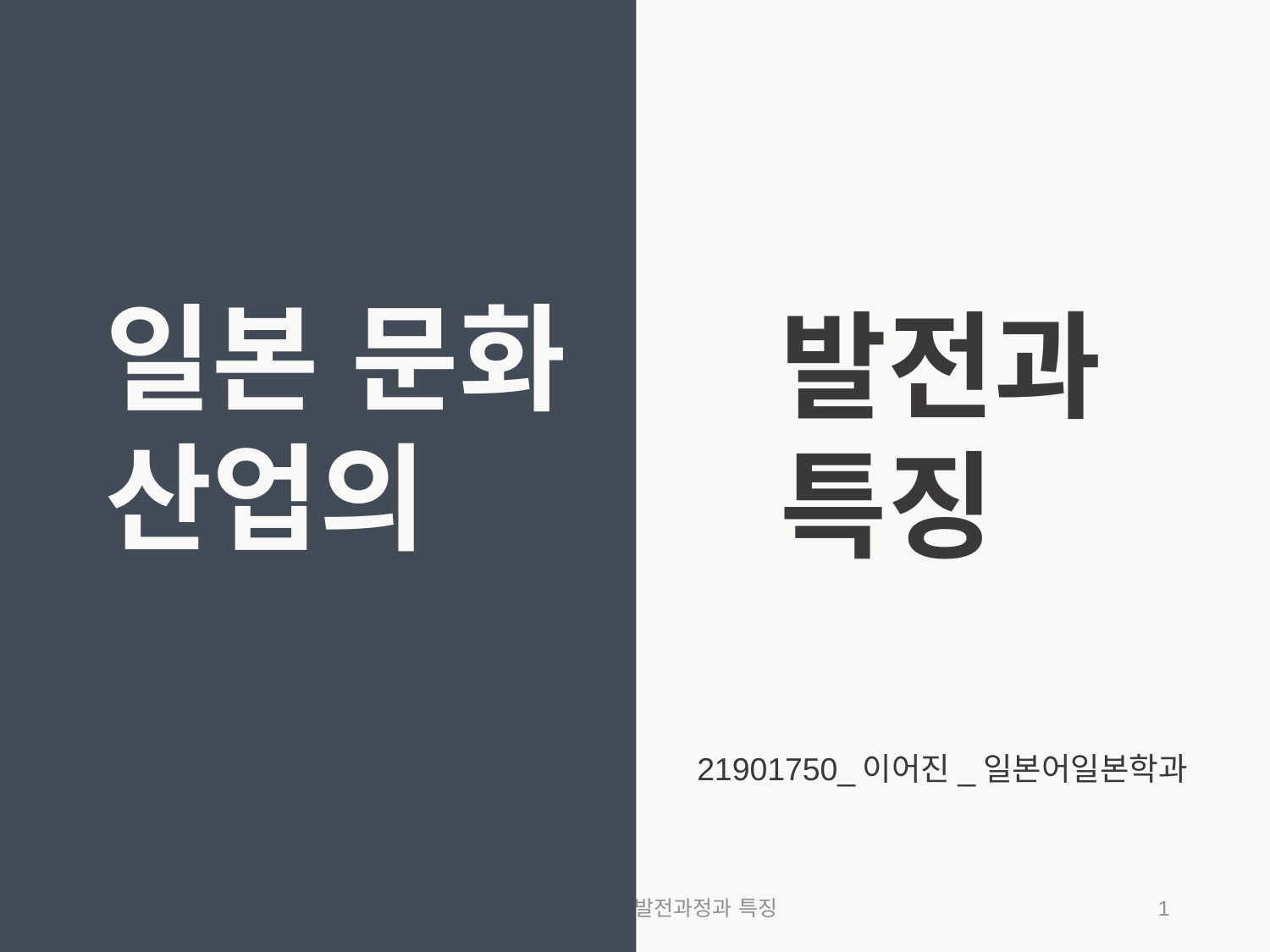

일본 문화
산업의
발전과
특징
21901750_이어진_일본어일본학과
일본문화산업의 발전과정과 특징
1